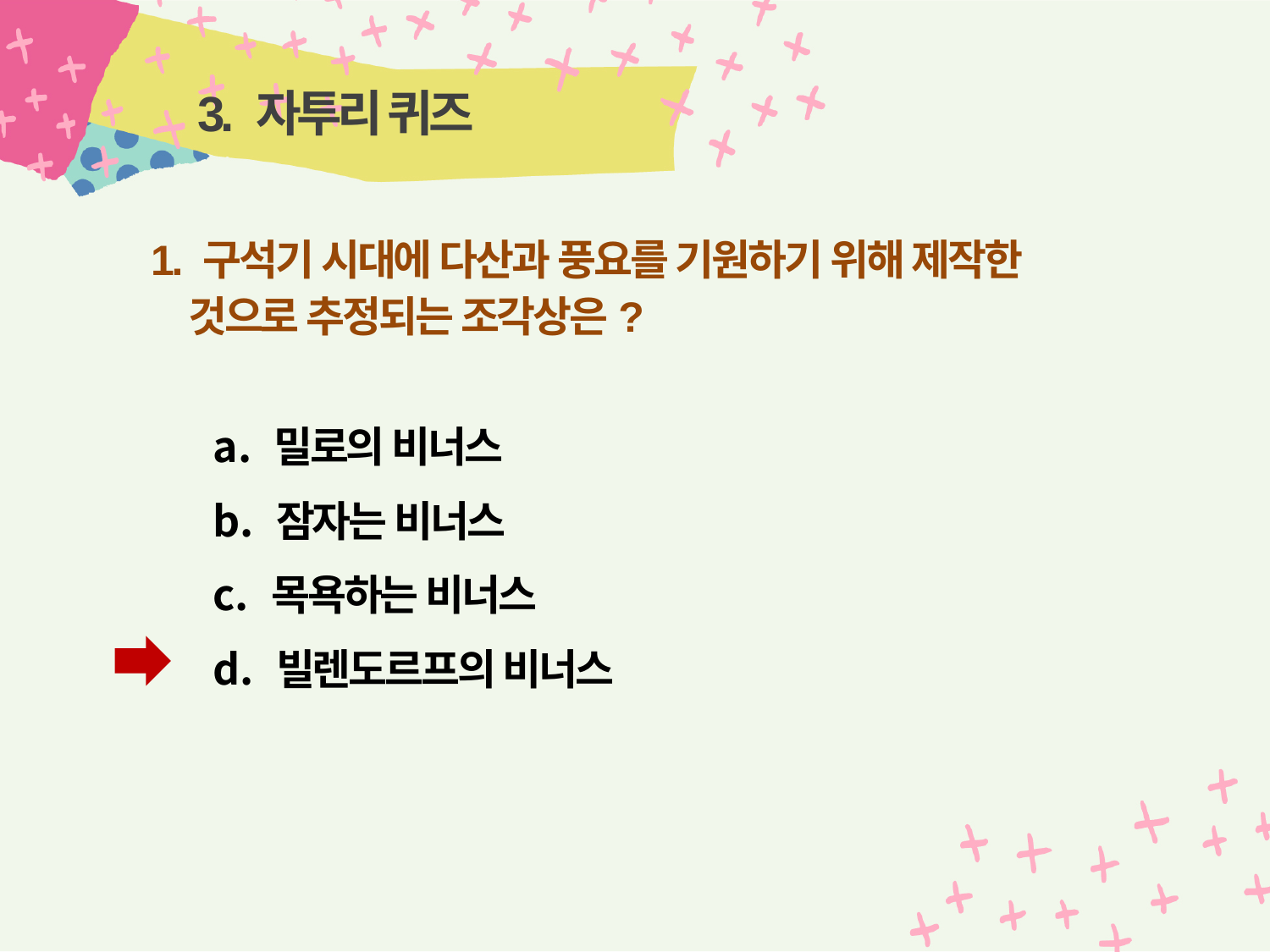

# 3. 자투리 퀴즈
1. 구석기 시대에 다산과 풍요를 기원하기 위해 제작한 것으로 추정되는 조각상은?

 밀로의 비너스
 잠자는 비너스
 목욕하는 비너스
 빌렌도르프의 비너스